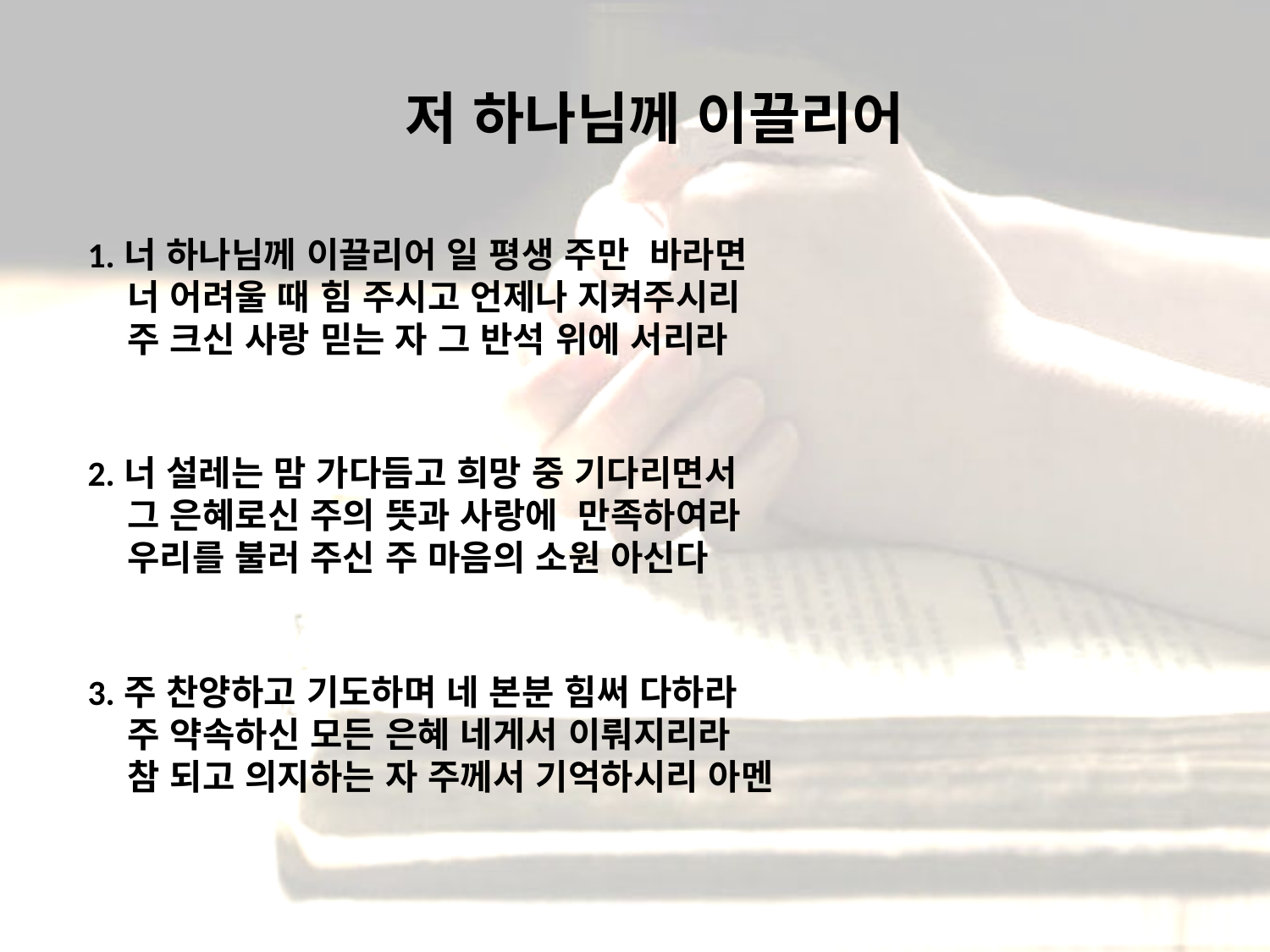

# 저 하나님께 이끌리어
1.너 하나님께 이끌리어 일 평생 주만  바라면
    너 어려울 때 힘 주시고 언제나 지켜주시리
    주 크신 사랑 믿는 자 그 반석 위에 서리라
2.너 설레는 맘 가다듬고 희망 중 기다리면서
    그 은혜로신 주의 뜻과 사랑에  만족하여라
    우리를 불러 주신 주 마음의 소원 아신다
3.주 찬양하고 기도하며 네 본분 힘써 다하라
    주 약속하신 모든 은혜 네게서 이뤄지리라
    참 되고 의지하는 자 주께서 기억하시리 아멘